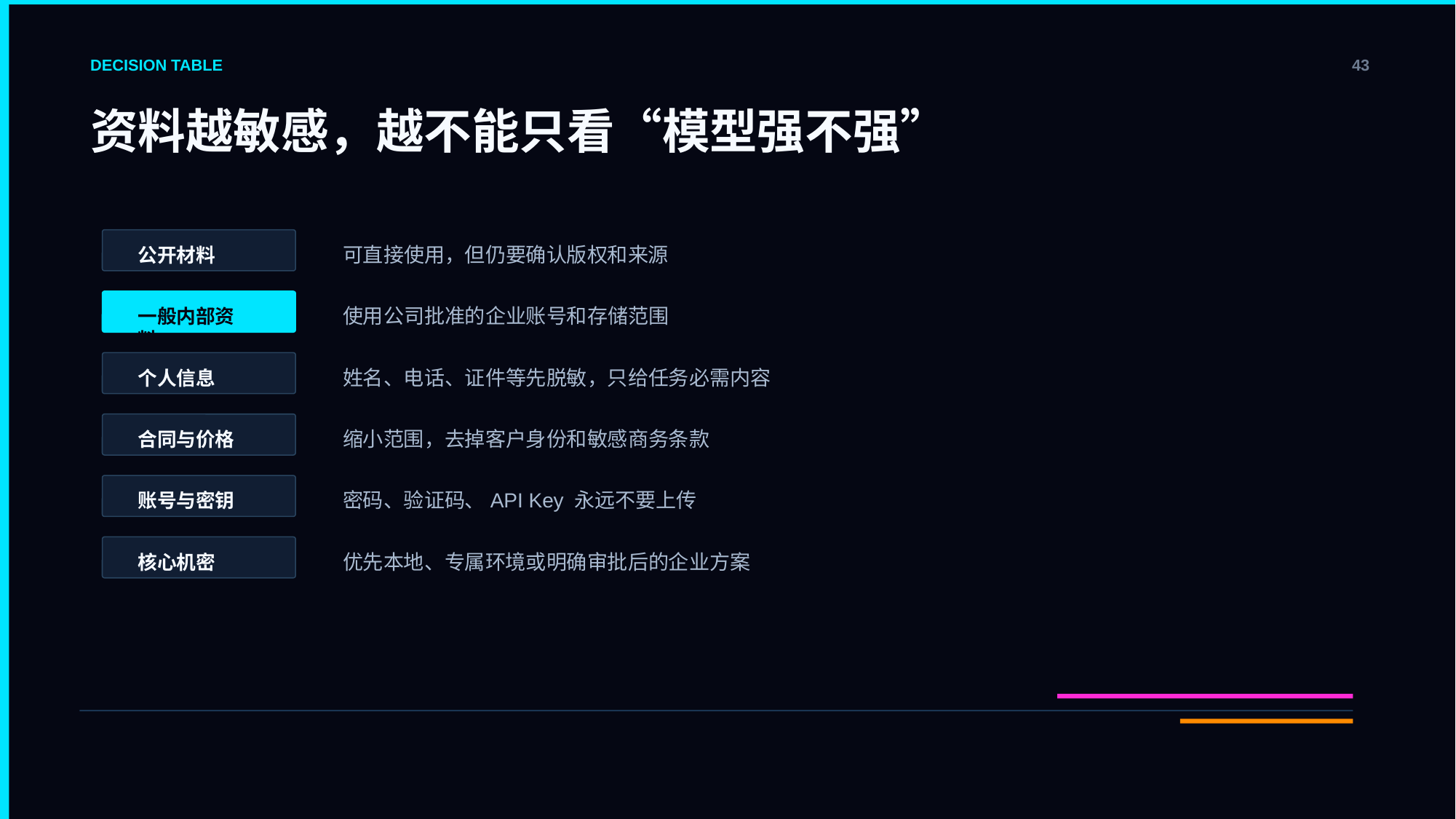

DECISION TABLE
43
资料越敏感，越不能只看“模型强不强”

可直接使用，但仍要确认版权和来源
公开材料

使用公司批准的企业账号和存储范围
一般内部资料

姓名、电话、证件等先脱敏，只给任务必需内容
个人信息

缩小范围，去掉客户身份和敏感商务条款
合同与价格

密码、验证码、API Key 永远不要上传
账号与密钥

优先本地、专属环境或明确审批后的企业方案
核心机密